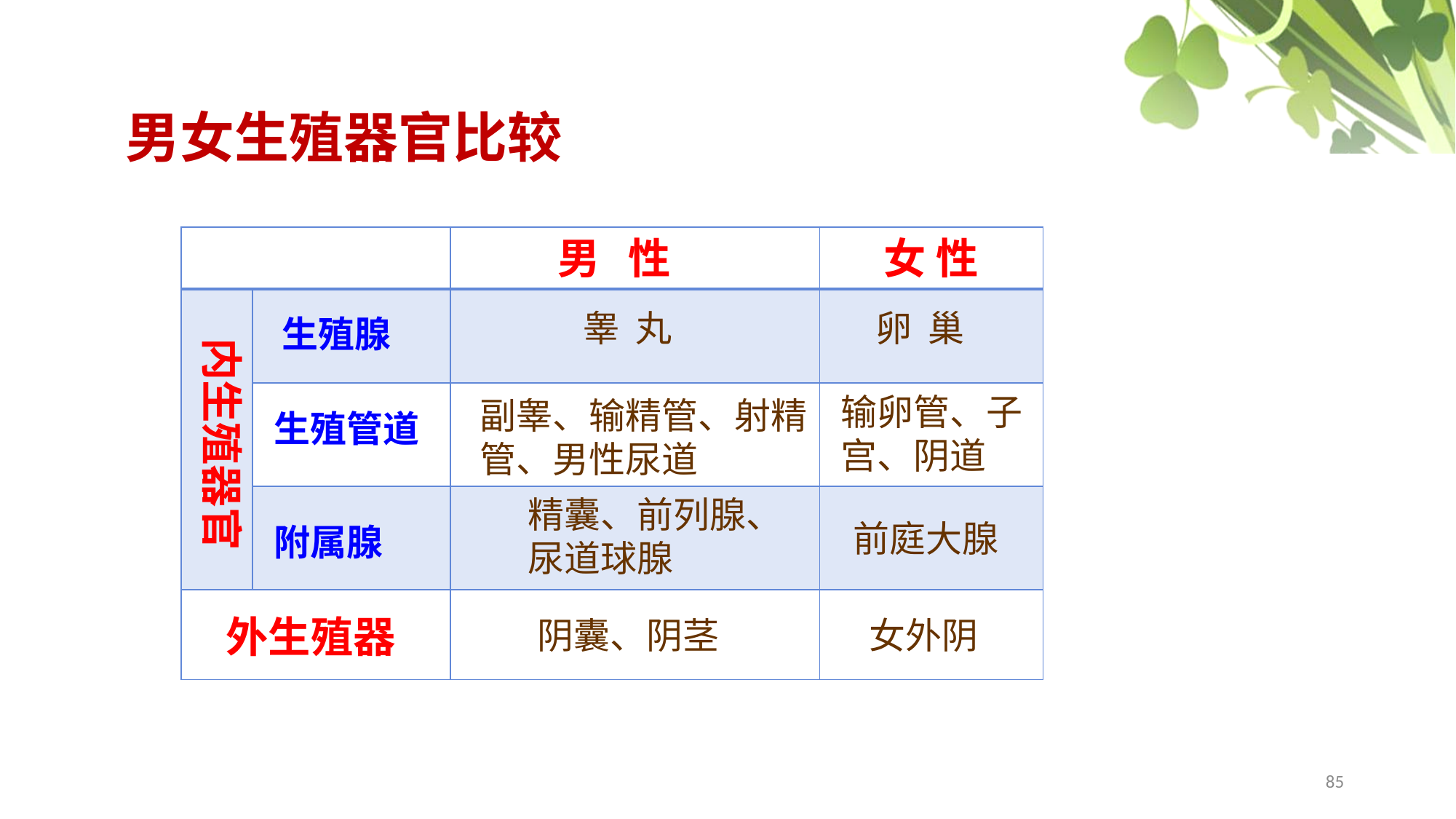

男女生殖器官比较
男   性
女 性
|  |  |  |  |
| --- | --- | --- | --- |
|  |  |  |  |
|  |  |  |  |
|  |  |  |  |
|  |  |  |  |
睾  丸
卵  巢
生殖腺
内生殖器官
输卵管、子宫、阴道
副睾、输精管、射精管、男性尿道
生殖管道
精囊、前列腺、
尿道球腺
前庭大腺
附属腺
外生殖器

阴囊、阴茎
女外阴
85